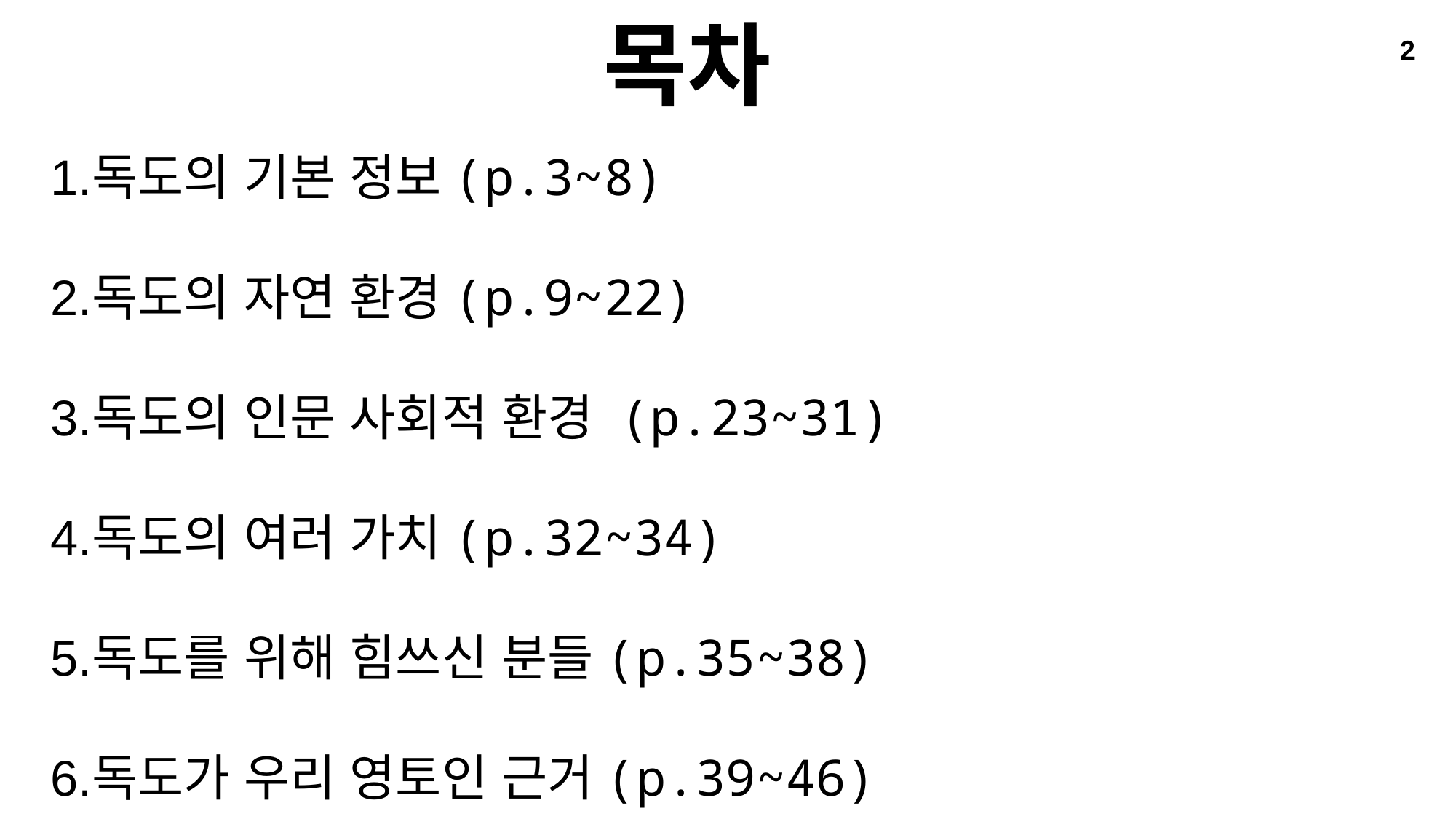

목차
2
독도의 기본 정보(p.3~8)

독도의 자연 환경(p.9~22)

독도의 인문 사회적 환경 (p.23~31)

독도의 여러 가치(p.32~34)

독도를 위해 힘쓰신 분들(p.35~38)

독도가 우리 영토인 근거(p.39~46)